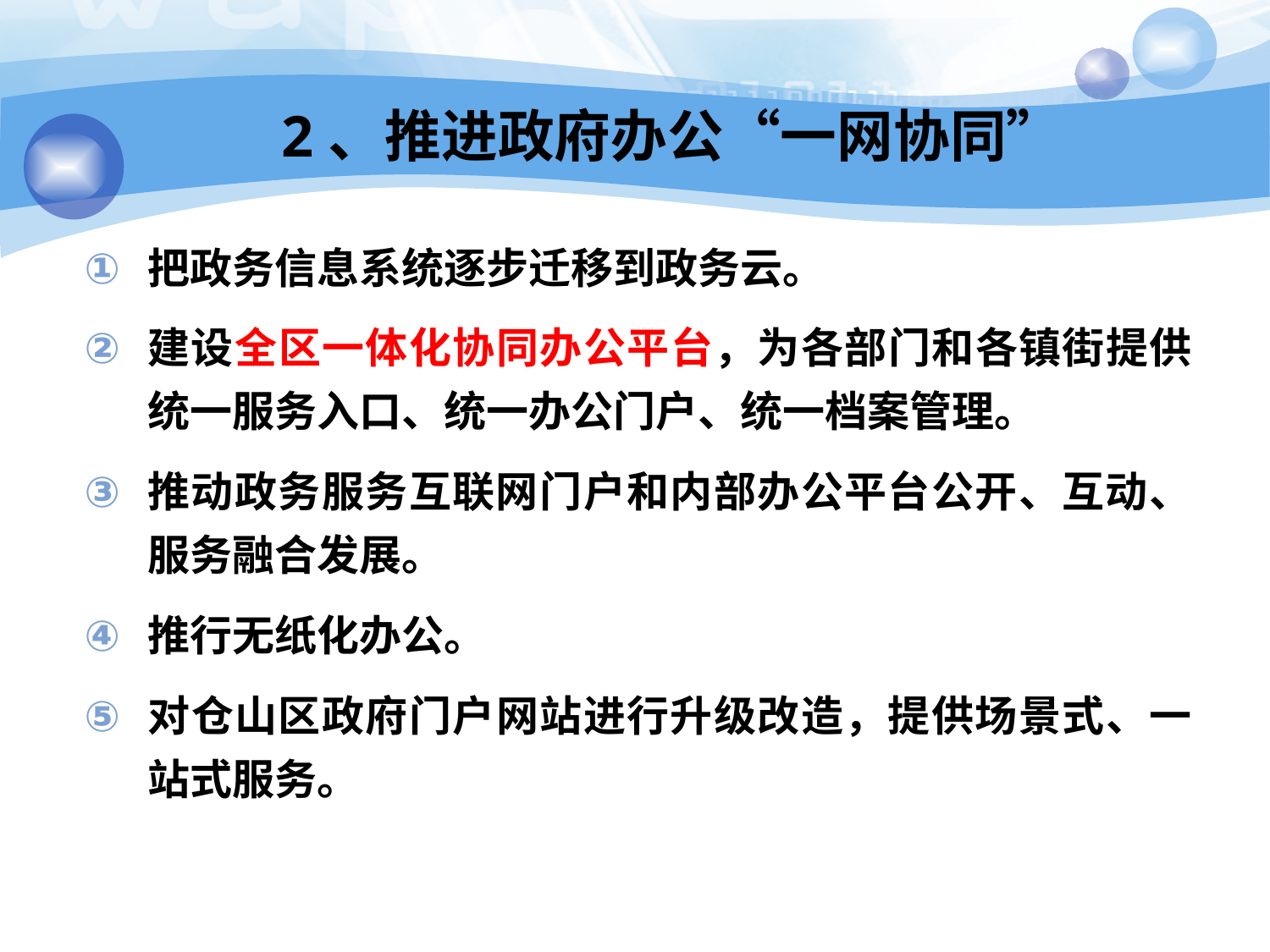

# 2、推进政府办公“一网协同”
把政务信息系统逐步迁移到政务云。
建设全区一体化协同办公平台，为各部门和各镇街提供统一服务入口、统一办公门户、统一档案管理。
推动政务服务互联网门户和内部办公平台公开、互动、服务融合发展。
推行无纸化办公。
对仓山区政府门户网站进行升级改造，提供场景式、一站式服务。